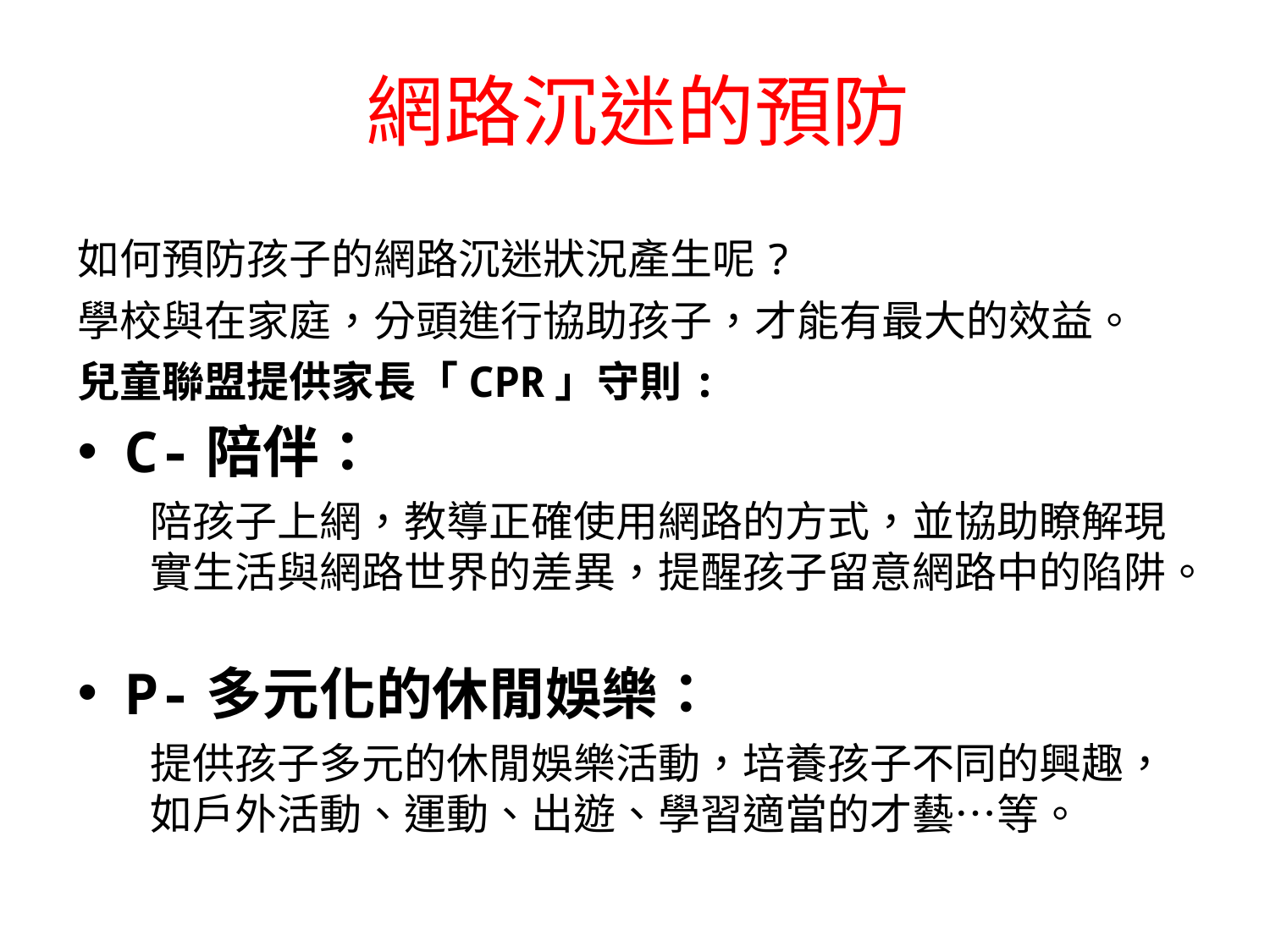

# 網路沉迷的預防
如何預防孩子的網路沉迷狀況產生呢?
學校與在家庭，分頭進行協助孩子，才能有最大的效益。
兒童聯盟提供家長「CPR」守則:
C-陪伴：
陪孩子上網，教導正確使用網路的方式，並協助瞭解現實生活與網路世界的差異，提醒孩子留意網路中的陷阱。
P-多元化的休閒娛樂：
提供孩子多元的休閒娛樂活動，培養孩子不同的興趣，如戶外活動、運動、出遊、學習適當的才藝…等。